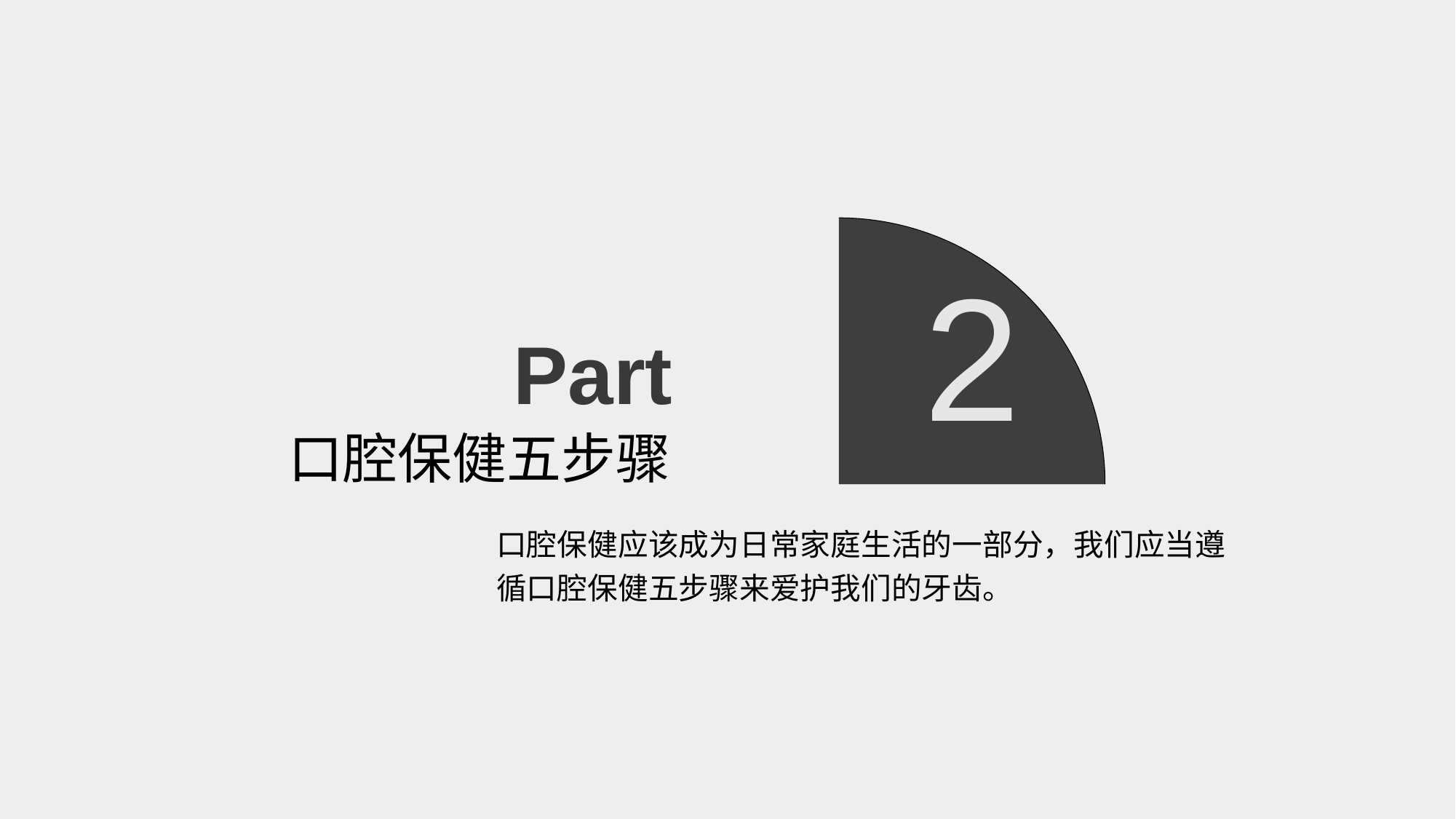

2

Part

口腔保健五步骤

口腔保健应该成为日常家庭生活的一部分，我们应当遵循口腔保健五步骤来爱护我们的牙齿。